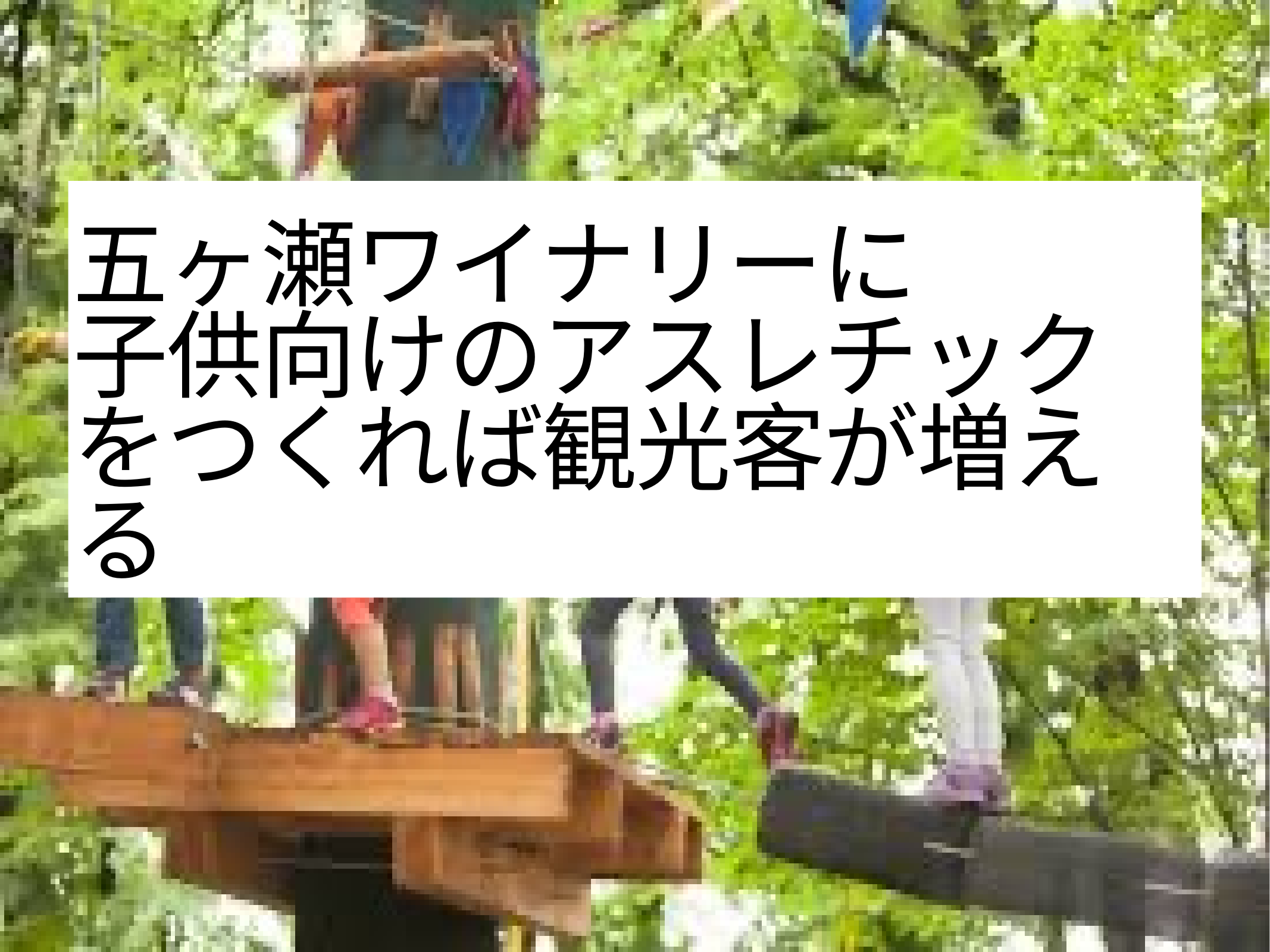

# 五ヶ瀬ワイナリーに
子供向けのアスレチック
をつくれば観光客が増える